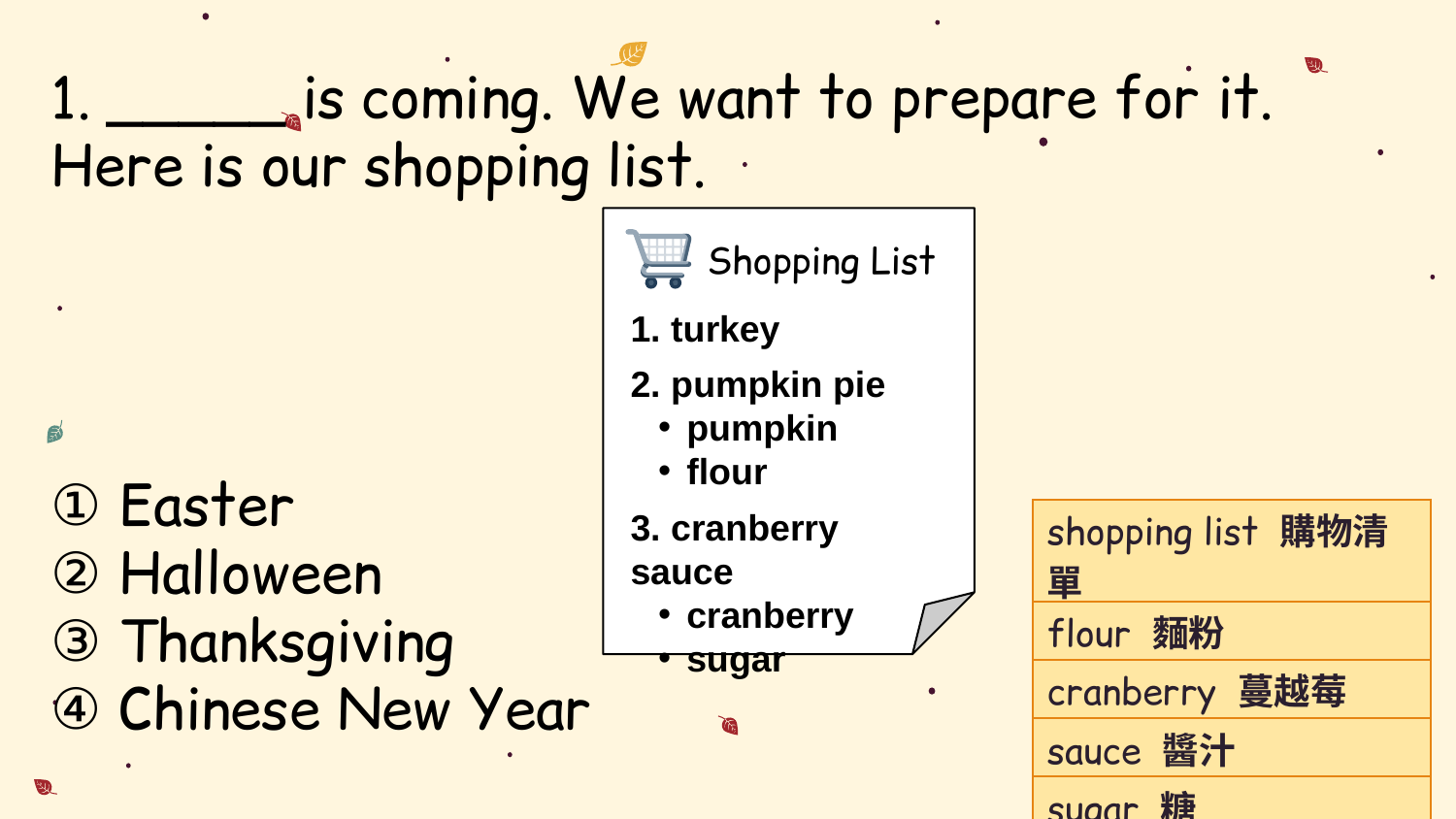

1. _____ is coming. We want to prepare for it. Here is our shopping list.

① Easter
② Halloween
③ Thanksgiving
④ Chinese New Year

       Shopping List
1. turkey
2. pumpkin pie
 pumpkin
 flour
3. cranberry sauce
 cranberry
 sugar

| shopping list 購物清單 |
| --- |
| flour 麵粉 |
| cranberry 蔓越莓 |
| sauce 醬汁 |
| sugar 糖 |